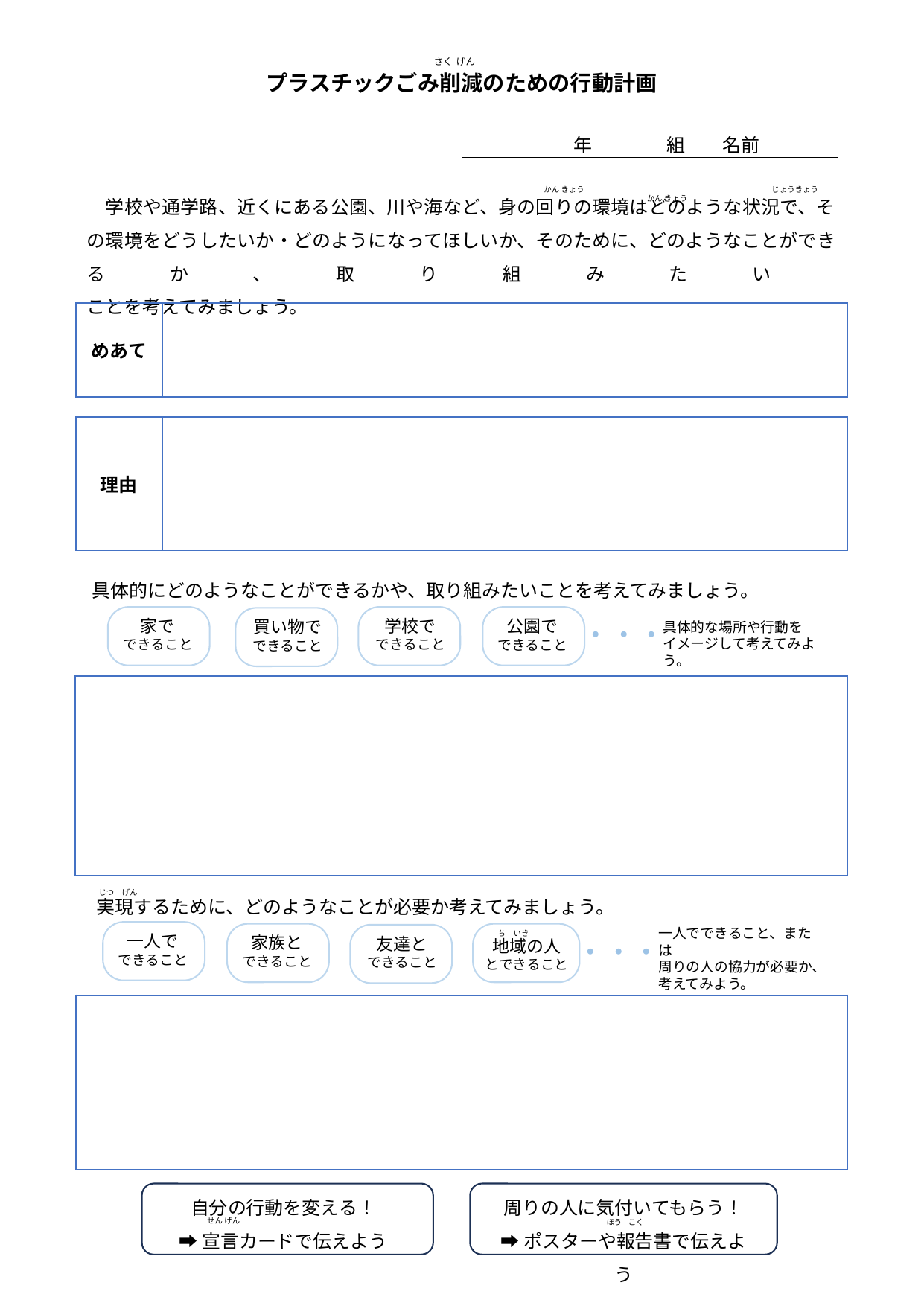

プラスチックごみ削減のための行動計画
さく  げん
　　　　　　年　　　　組　　名前
　学校や通学路、近くにある公園、川や海など、身の回りの環境はどのような状況で、その環境をどうしたいか・どのようになってほしいか、そのために、どのようなことができるか、取り組みたい
ことを考えてみましょう。
かん きょう　　　　　　　　　　　　　　　　　　　　　　　　じょうきょう　　　　　　　　　　　　　　　 かん きょう
| めあて |  |
| --- | --- |
| 理由 |  |
| --- | --- |
具体的にどのようなことができるかや、取り組みたいことを考えてみましょう。

家で
できること

買い物で
できること
学校で
できること
公園で
できること
・・・
具体的な場所や行動を
イメージして考えてみよう。
|  |
| --- |
じつ　げん
実現するために、どのようなことが必要か考えてみましょう。
一人でできること、または
周りの人の協力が必要か、考えてみよう。

家族と
できること

ち　いき

友達と
できること
一人で
できること
・・・
地域の人
とできること
|  |
| --- |
自分の行動を変える！
➡宣言カードで伝えよう
周りの人に気付いてもらう！
➡ポスターや報告書で伝えよう

せん げん
ほう　こく